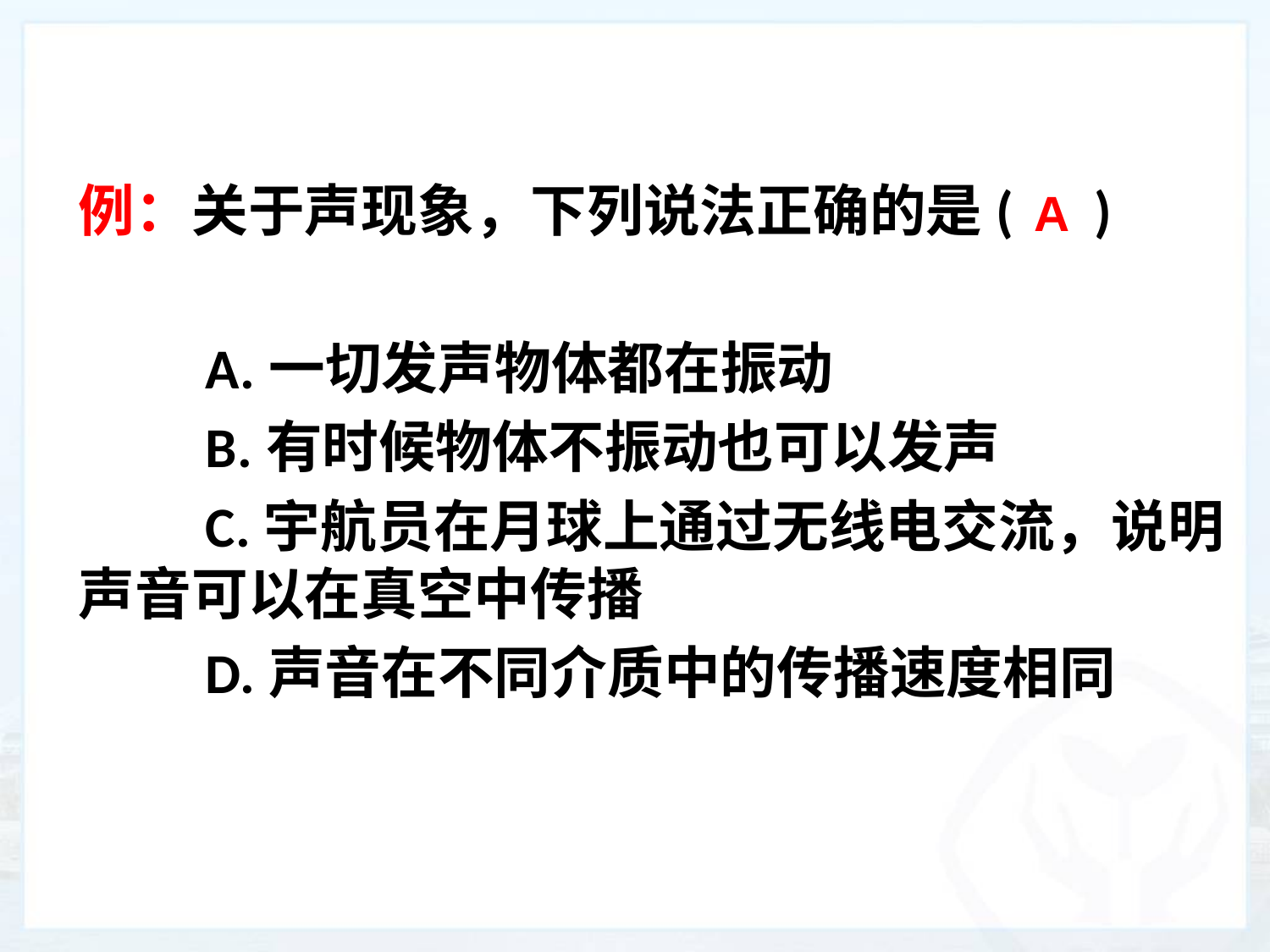

例：关于声现象，下列说法正确的是(	)

          A.一切发声物体都在振动
          B.有时候物体不振动也可以发声
	C.宇航员在月球上通过无线电交流，说明声音可以在真空中传播
	D.声音在不同介质中的传播速度相同
A